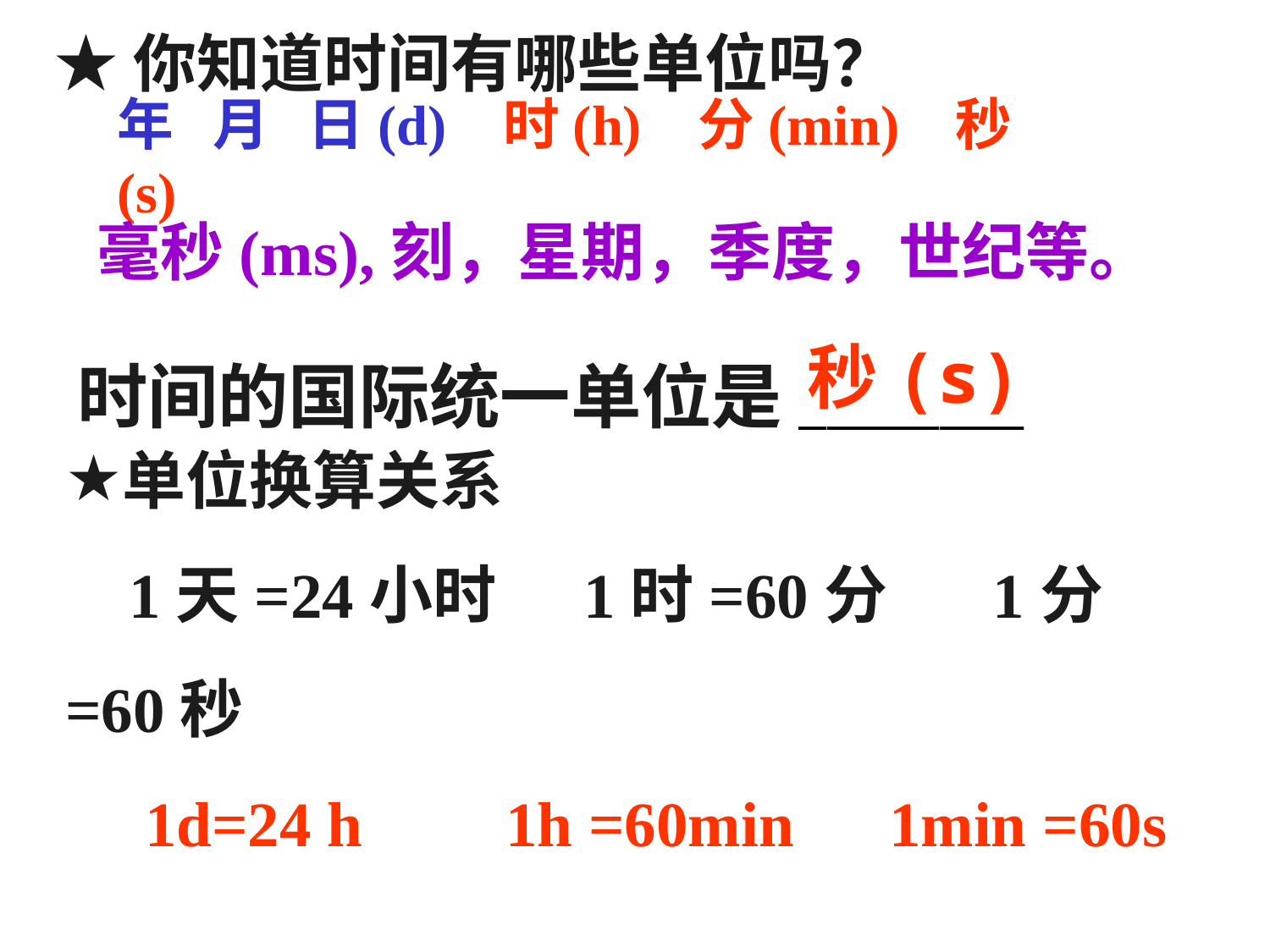

★你知道时间有哪些单位吗？
年   月   日(d)   时(h)   分(min)   秒(s)
毫秒(ms),刻，星期，季度，世纪等。
秒(s)
时间的国际统一单位是________
单位换算关系
    1天=24小时     1时=60分          1分=60秒
     1d=24 h         1h =60min      1min =60s